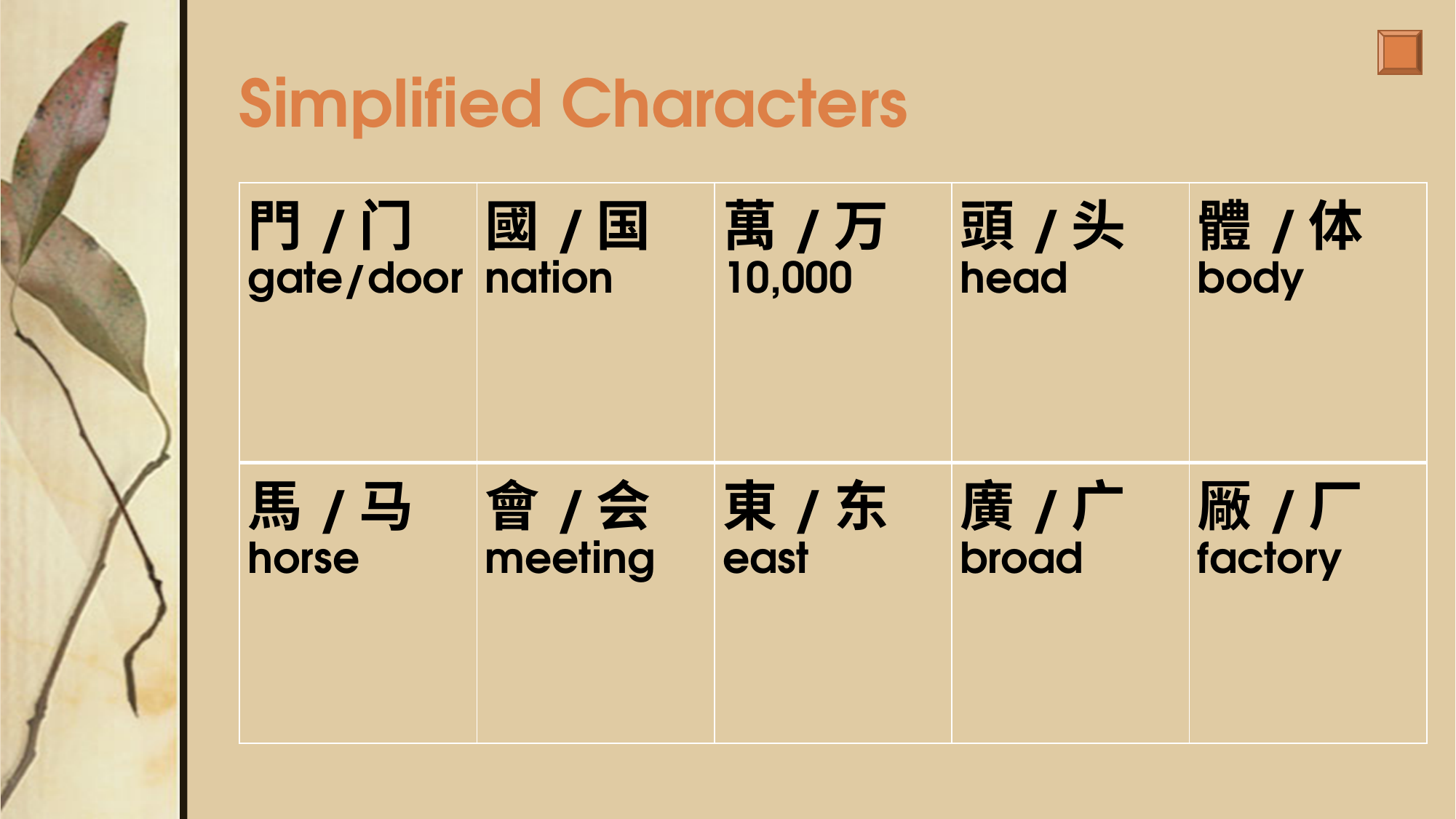

# Simplified Characters

| 門/门 gate/door | 國/国 nation | 萬/万 10,000 | 頭/头 head | 體/体 body |
| --- | --- | --- | --- | --- |
| 馬/马 horse | 會/会 meeting | 東/东 east | 廣/广 broad | 厰/厂 factory |